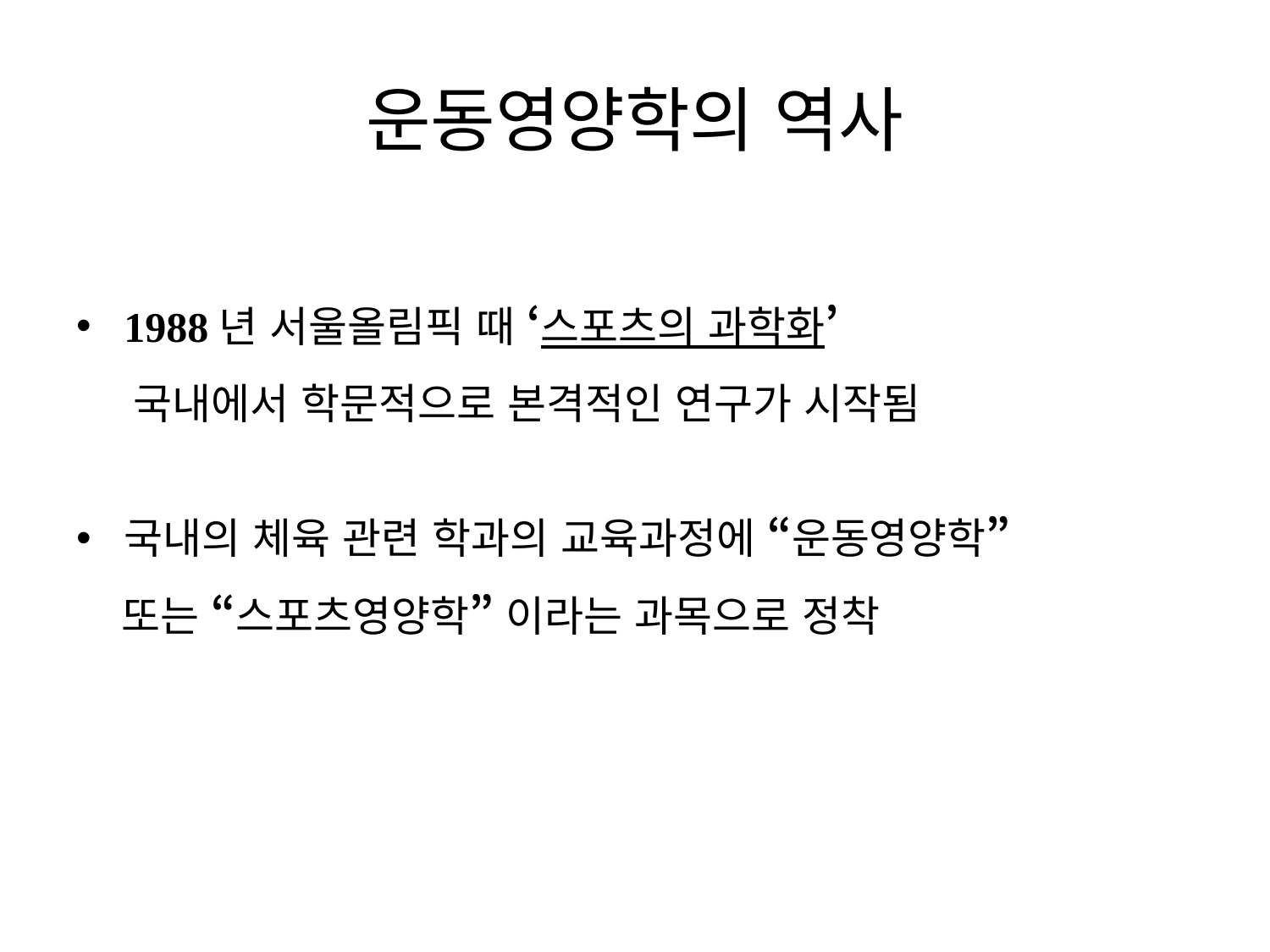

# 운동영양학의 역사
1988년 서울올림픽 때 ‘스포츠의 과학화’
    국내에서 학문적으로 본격적인 연구가 시작됨

국내의 체육 관련 학과의 교육과정에 “운동영양학”
   또는 “스포츠영양학” 이라는 과목으로 정착